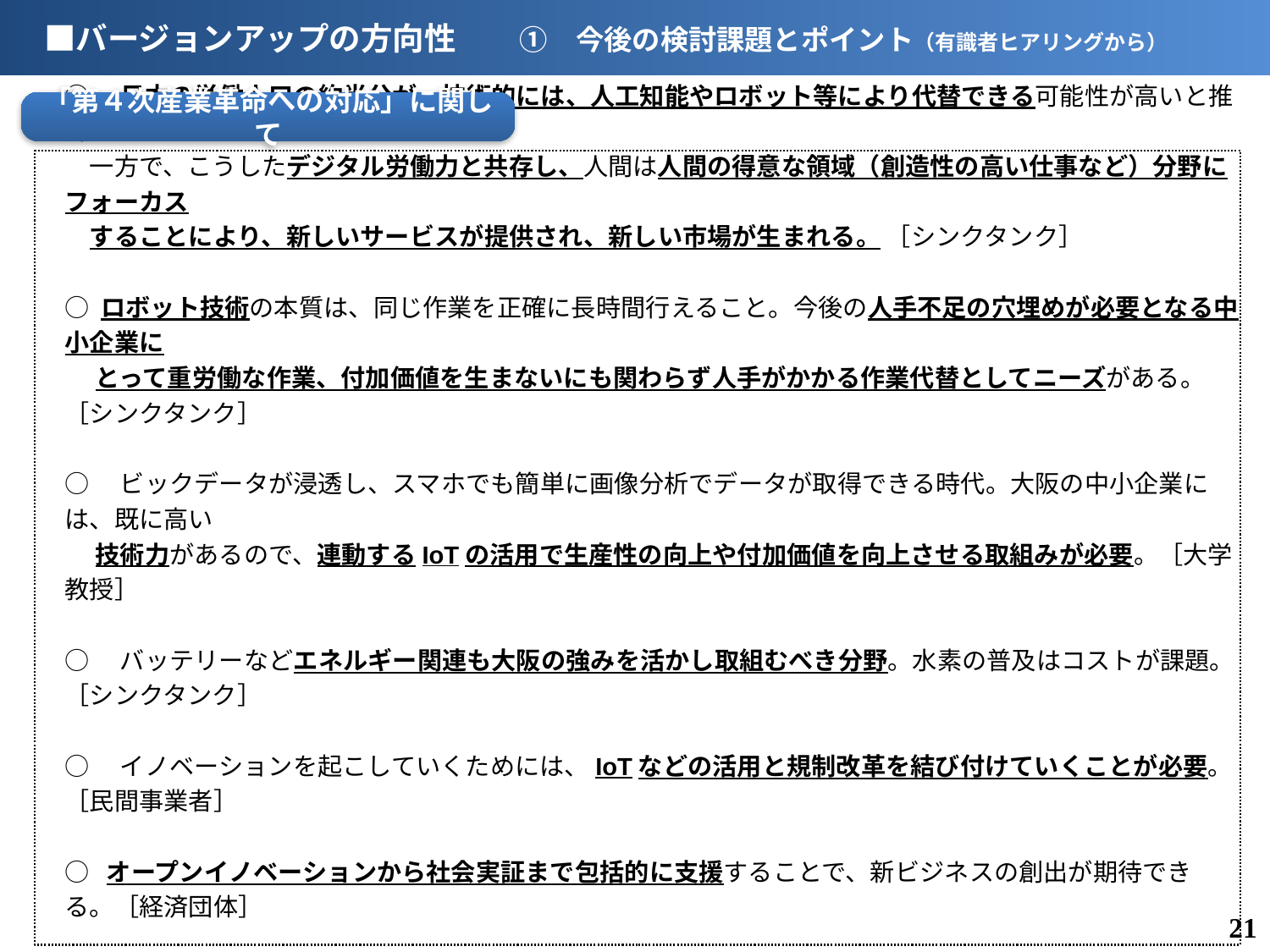

■バージョンアップの方向性　　①　今後の検討課題とポイント（有識者ヒアリングから）
「第４次産業革命への対応」に関して

○　いわゆる「第４次産業革命」の技術の進展、広がりは世界的潮流であり、後戻りはない。［シンクタンク］

○　日本の労働人口の約半分が、技術的には、人工知能やロボット等により代替できる可能性が高いと推計。
　一方で、こうしたデジタル労働力と共存し、人間は人間の得意な領域（創造性の高い仕事など）分野にフォーカス
　することにより、新しいサービスが提供され、新しい市場が生まれる。 ［シンクタンク］

○ ロボット技術の本質は、同じ作業を正確に長時間行えること。今後の人手不足の穴埋めが必要となる中小企業に
　 とって重労働な作業、付加価値を生まないにも関わらず人手がかかる作業代替としてニーズがある。［シンクタンク］

○　ビックデータが浸透し、スマホでも簡単に画像分析でデータが取得できる時代。大阪の中小企業には、既に高い
　 技術力があるので、連動するIoTの活用で生産性の向上や付加価値を向上させる取組みが必要。［大学教授］

○　バッテリーなどエネルギー関連も大阪の強みを活かし取組むべき分野。水素の普及はコストが課題。［シンクタンク］

○　イノベーションを起こしていくためには、IoTなどの活用と規制改革を結び付けていくことが必要。［民間事業者］

○  オープンイノベーションから社会実証まで包括的に支援することで、新ビジネスの創出が期待できる。［経済団体］

○　AIやIoT、ロボットを大阪産業の強みとして打ち出すべき。ものづくりのイメージが強い大阪で取り組むから良い。［シンクタンク、民間事業者］

○　ベンチャーが次々生まれるためには、若い人材が集まってアイデアや情報交換できる場が重要。［民間事業者］
21